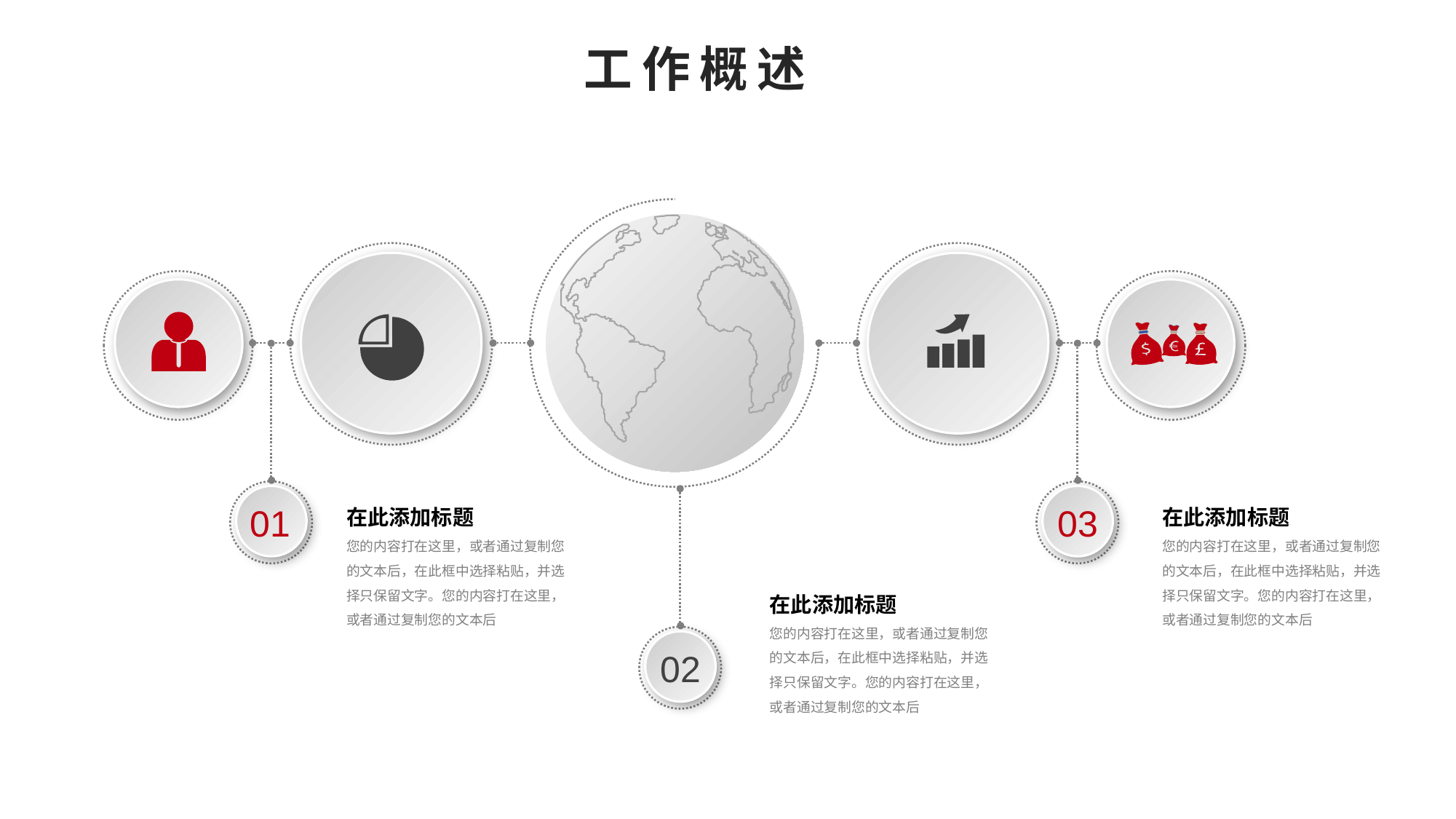

工作概述

在此添加标题
您的内容打在这里，或者通过复制您的文本后，在此框中选择粘贴，并选择只保留文字。您的内容打在这里，或者通过复制您的文本后
在此添加标题
您的内容打在这里，或者通过复制您的文本后，在此框中选择粘贴，并选择只保留文字。您的内容打在这里，或者通过复制您的文本后

01

03

在此添加标题
您的内容打在这里，或者通过复制您的文本后，在此框中选择粘贴，并选择只保留文字。您的内容打在这里，或者通过复制您的文本后

02
PPT下载 http://www.ypppt.com/xiazai/